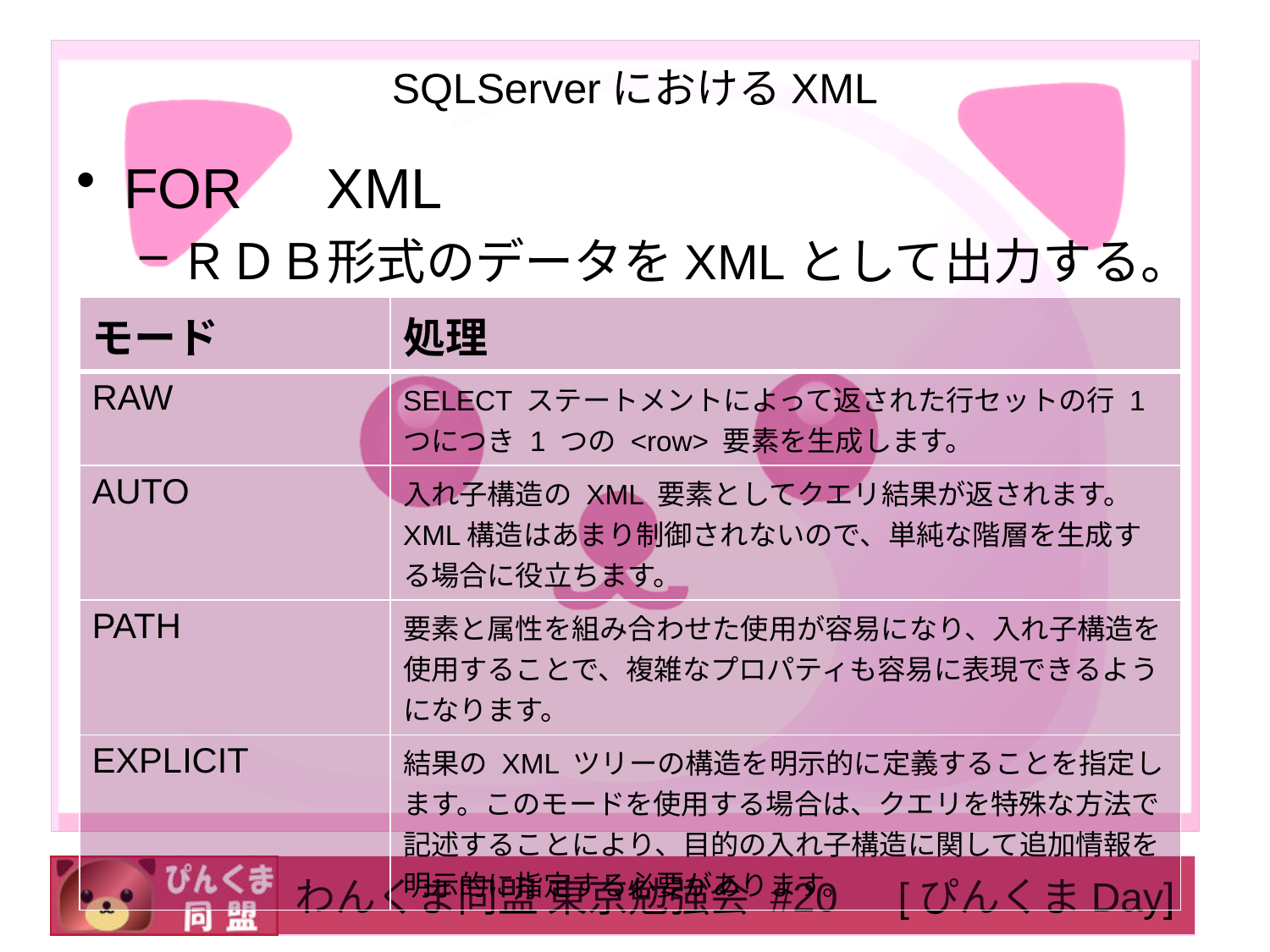

# SQLServerにおけるXML
FOR　XML
ＲＤＢ形式のデータをXMLとして出力する。
| モード | 処理 |
| --- | --- |
| RAW | SELECT ステートメントによって返された行セットの行 1 つにつき 1 つの <row> 要素を生成します。 |
| AUTO | 入れ子構造の XML 要素としてクエリ結果が返されます。 XML構造はあまり制御されないので、単純な階層を生成する場合に役立ちます。 |
| PATH | 要素と属性を組み合わせた使用が容易になり、入れ子構造を使用することで、複雑なプロパティも容易に表現できるようになります。 |
| EXPLICIT | 結果の XML ツリーの構造を明示的に定義することを指定します。このモードを使用する場合は、クエリを特殊な方法で記述することにより、目的の入れ子構造に関して追加情報を明示的に指定する必要があります。 |